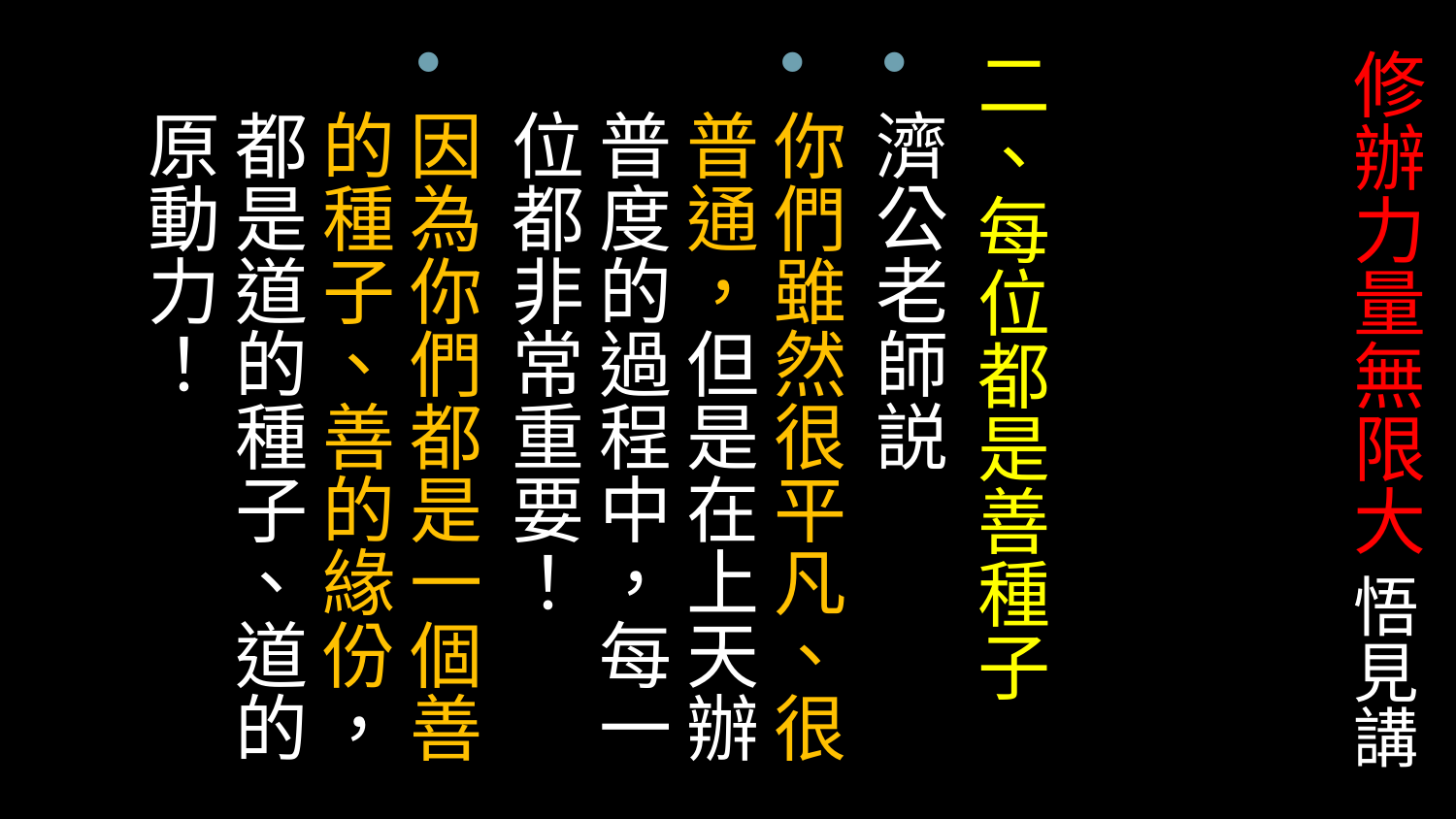

# 修辦力量無限大 悟見講
二、每位都是善種子
濟公老師説
你們雖然很平凡、很普通，但是在上天辦普度的過程中，每一位都非常重要！
因為你們都是一個善的種子、善的緣份，都是道的種子、道的原動力！